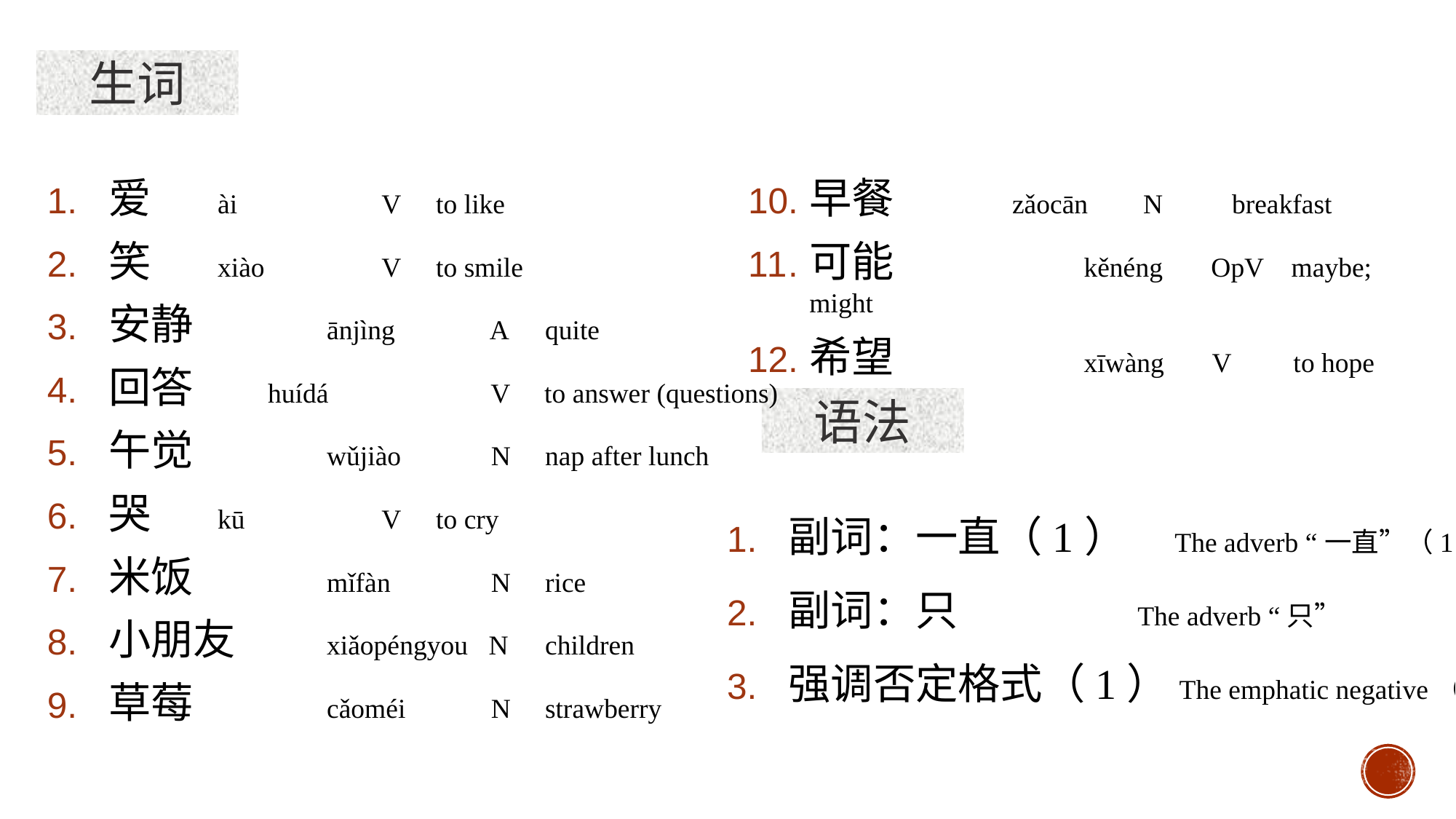

生词
爱       	ài	        V	to like
笑       	xiào	        V 	to smile
安静     	ānjìng	        A 	quite
回答           huídá	        V     to answer (questions)
午觉     	wǔjiào	        N 	nap after lunch
哭       	kū	        V 	to cry
米饭      	mǐfàn	        N 	rice
小朋友    	xiǎopéngyou   N 	children
草莓     	cǎoméi   	        N  	strawberry
早餐                  zǎocān        N          breakfast
可能      	        kěnéng       OpV    maybe; might
希望      	        xīwàng       V         to hope
语法
副词：一直（1）    The adverb “一直”（1）
副词：只                            The adverb “只”
强调否定格式（1）The emphatic negative（1）